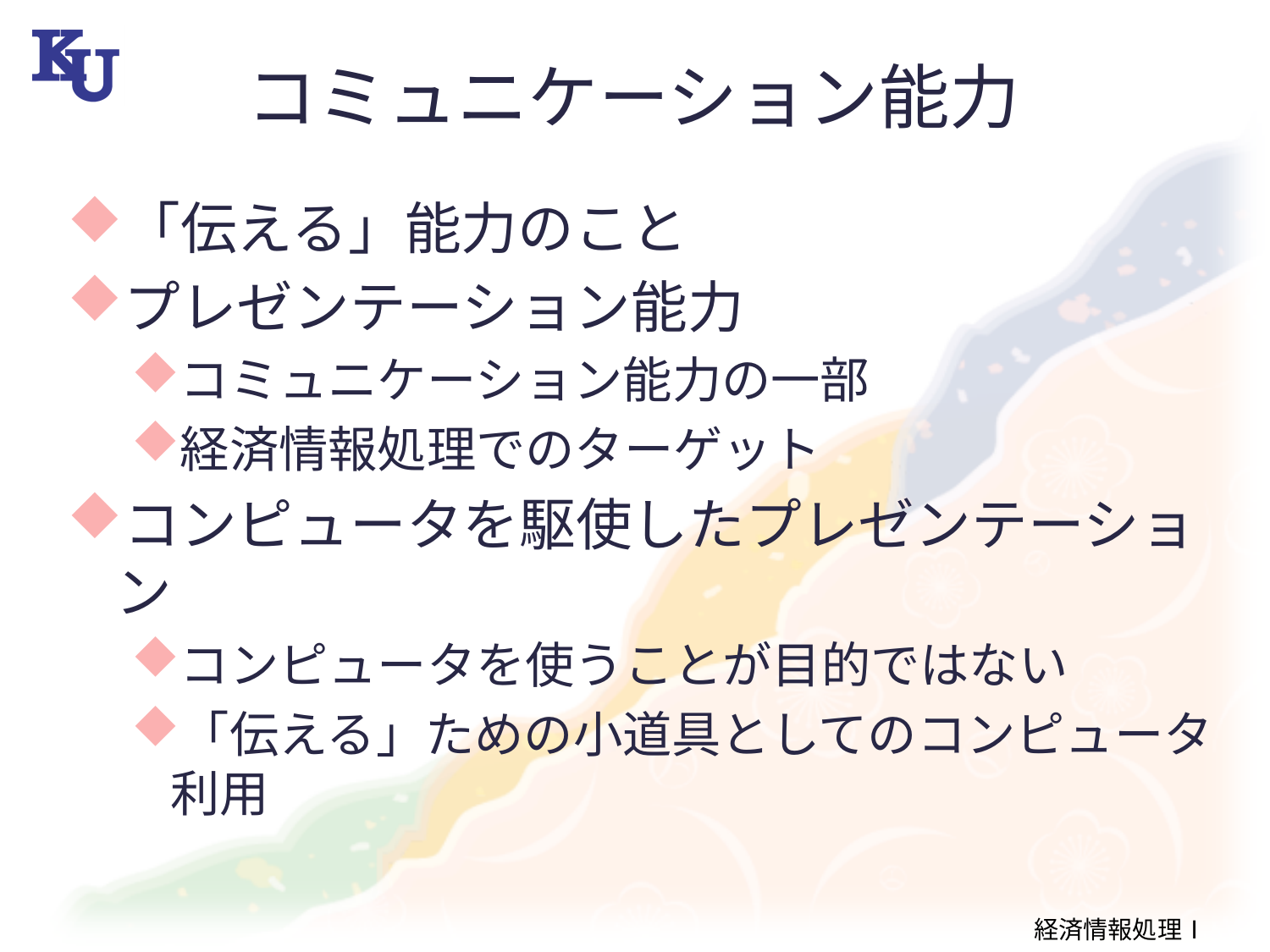

# コミュニケーション能力
「伝える」能力のこと
プレゼンテーション能力
コミュニケーション能力の一部
経済情報処理でのターゲット
コンピュータを駆使したプレゼンテーション
コンピュータを使うことが目的ではない
「伝える」ための小道具としてのコンピュータ利用